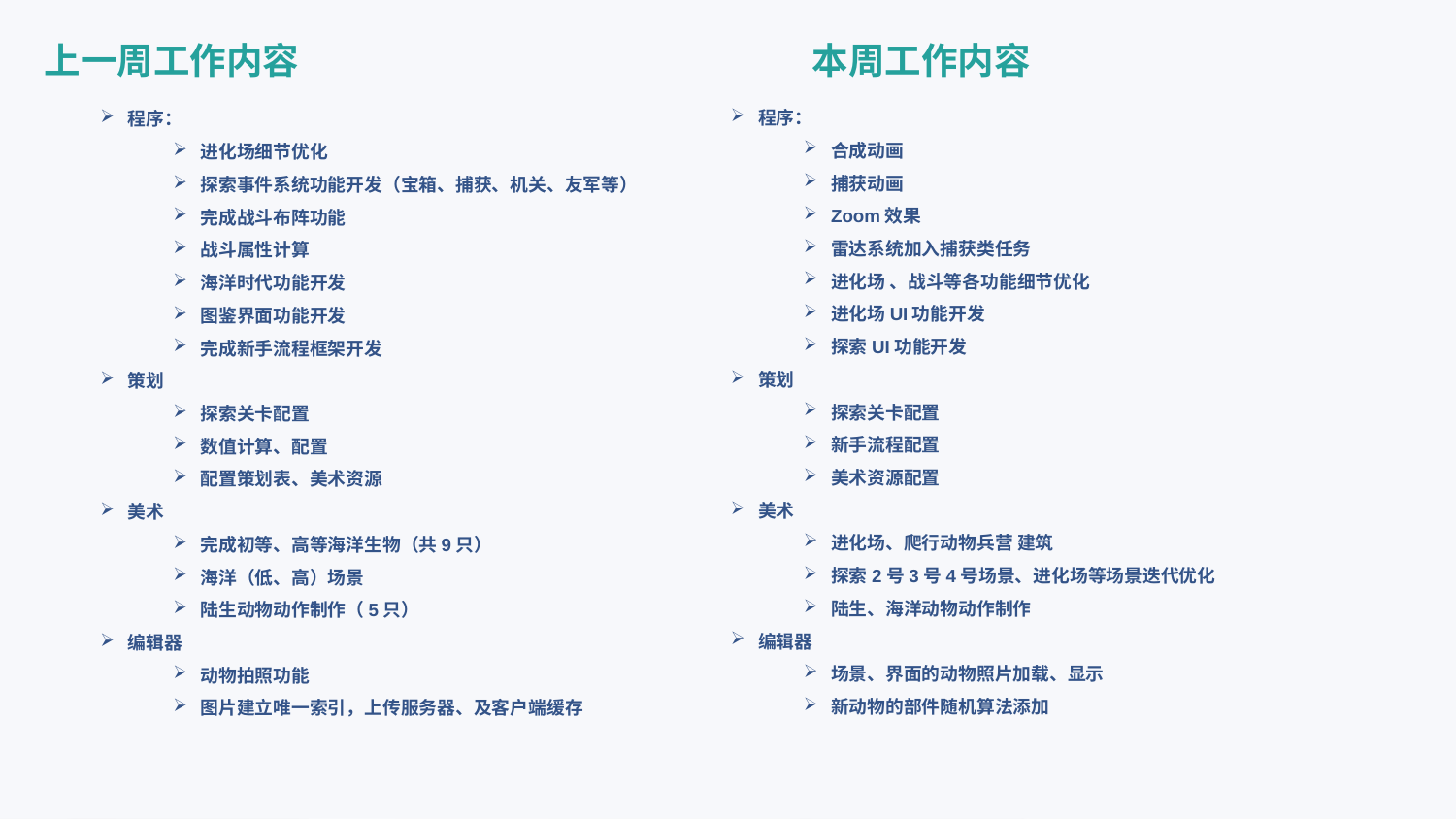

上一周工作内容
本周工作内容
程序：
合成动画
捕获动画
Zoom效果
雷达系统加入捕获类任务
进化场 、战斗等各功能细节优化
进化场UI功能开发
探索UI功能开发
策划
探索关卡配置
新手流程配置
美术资源配置
美术
进化场、爬行动物兵营 建筑
探索2号3号4号场景、进化场等场景迭代优化
陆生、海洋动物动作制作
编辑器
场景、界面的动物照片加载、显示
新动物的部件随机算法添加
程序：
进化场细节优化
探索事件系统功能开发（宝箱、捕获、机关、友军等）
完成战斗布阵功能
战斗属性计算
海洋时代功能开发
图鉴界面功能开发
完成新手流程框架开发
策划
探索关卡配置
数值计算、配置
配置策划表、美术资源
美术
完成初等、高等海洋生物（共9只）
海洋（低、高）场景
陆生动物动作制作（5只）
编辑器
动物拍照功能
图片建立唯一索引，上传服务器、及客户端缓存